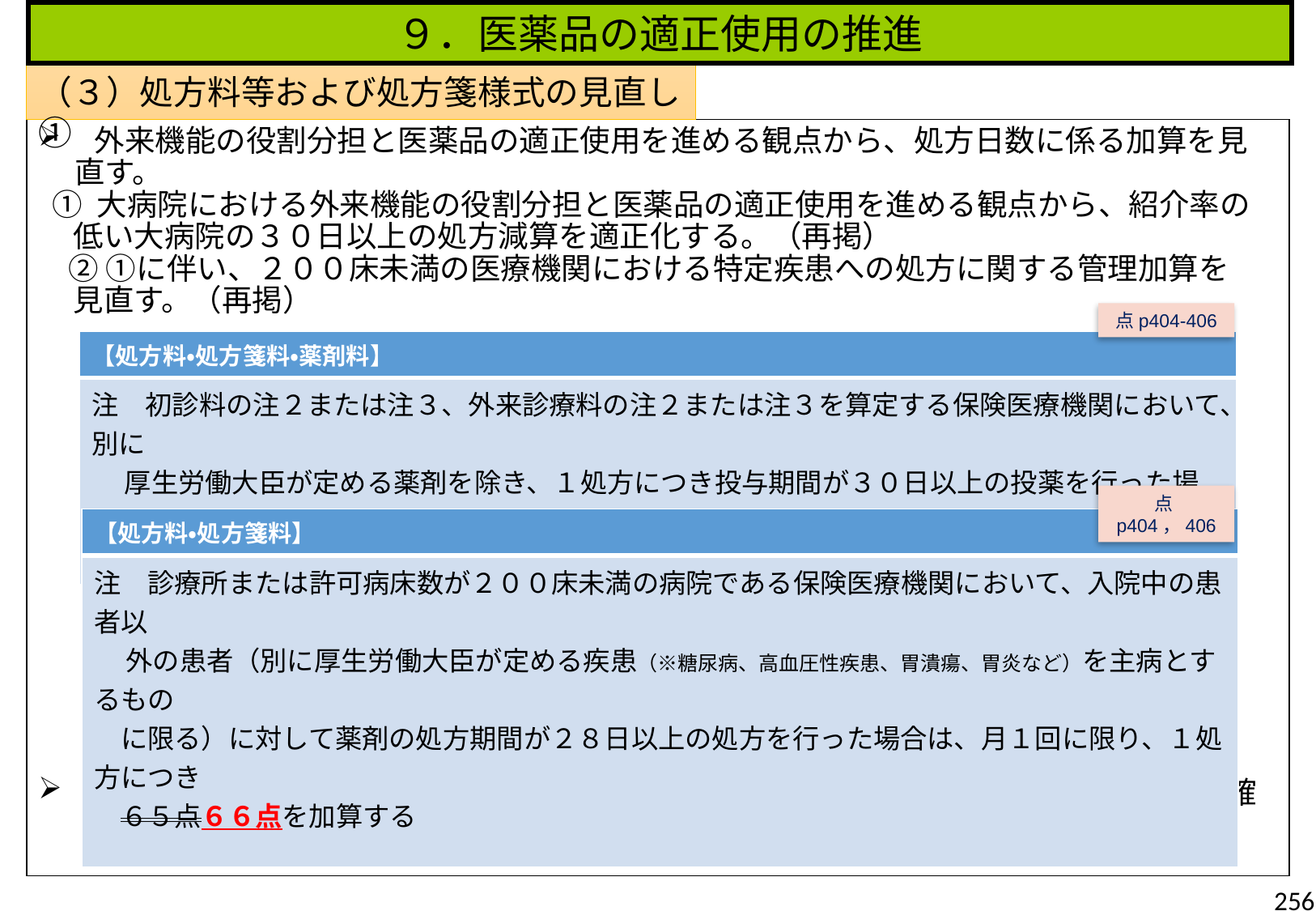

９．医薬品の適正使用の推進
（３）処方料等および処方箋様式の見直し①
  外来機能の役割分担と医薬品の適正使用を進める観点から、処方日数に係る加算を見直す。
  ① 大病院における外来機能の役割分担と医薬品の適正使用を進める観点から、紹介率の
    低い大病院の３０日以上の処方減算を適正化する。（再掲）
　② ①に伴い、２００床未満の医療機関における特定疾患への処方に関する管理加算を
    見直す。（再掲）

  予め医療機関と薬局で合意した方法により、残薬調整の疑義照会に係る取扱いを明確にする。

点p404-406
| 【処方料・処方箋料・薬剤料】 |
| --- |
| 注　初診料の注２または注３、外来診療料の注２または注３を算定する保険医療機関において、別に 　 厚生労働大臣が定める薬剤を除き、１処方につき投与期間が３０日以上の投薬を行った場合には、 所定点数の６０／１００４０／１００に相当する点数により算定する |
点p404，406
| 【処方料・処方箋料】 |
| --- |
| 注　診療所または許可病床数が２００床未満の病院である保険医療機関において、入院中の患者以 外の患者（別に厚生労働大臣が定める疾患（※糖尿病、高血圧性疾患、胃潰瘍、胃炎など）を主病とするもの　　 　に限る）に対して薬剤の処方期間が２８日以上の処方を行った場合は、月１回に限り、１処方につき 　６５点６６点を加算する |
256